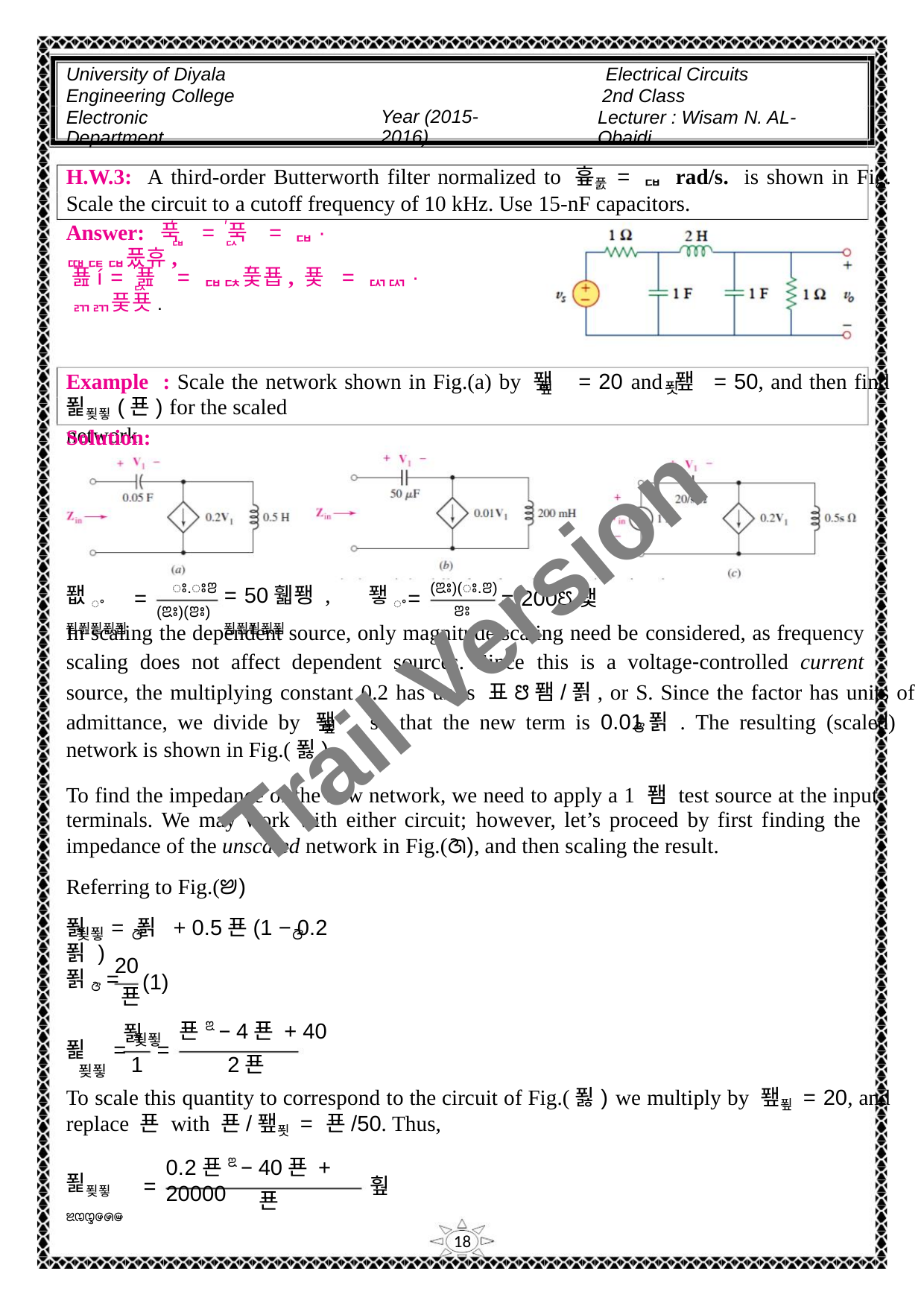

University of Diyala
Engineering College
Electronic Department
Electrical Circuits
2nd Class
Lecturer : Wisam N. AL-Obaidi
Year (2015-2016)
H.W.3: A third-order Butterworth filter normalized to 흎풄 = ퟏ rad/s. is shown in Fig.
Scale the circuit to a cutoff frequency of 10 kHz. Use 15-nF capacitors.
′
′
Answer: 푹 = 푹 = ퟏ ∙ ퟎퟔퟏ풌휴,
ퟏ
ퟐ
′
′
푪í = 푪 = ퟏퟓ풏푭, 푳 = ퟑퟑ ∙ ퟕퟕ풎푯.
ퟐ
Example : Scale the network shown in Fig.(a) by 퐾 = 20 and 퐾 = 50, and then find
푚
푓
푍푖푛(푠) for the scaled network.
Solution:
ꢁ.ꢁꢂ
(ꢃꢁ)(ꢁ.ꢂ)
ꢂꢁ
퐶ꢀ푐푎푙푒푑
=
= 50휇퐹 , 퐿ꢀ푐푎푙푒푑
=
= 200ꢄ퐻
Trail Version
Trail Version
Trail Version
Trail Version
Trail Version
Trail Version
Trail Version
Trail Version
Trail Version
Trail Version
Trail Version
Trail Version
Trail Version
(ꢃꢁ)(ꢂꢁ)
In scaling the dependent source, only magnitude scaling need be considered, as frequency
scaling does not affect dependent sources. Since this is a voltage‐controlled current
source, the multiplying constant 0.2 has units 표ꢅ퐴/푉, or S. Since the factor has units of
admittance, we divide by 퐾 , so that the new term is 0.01푉 . The resulting (scaled)
푚
ꢆ
network is shown in Fig.(푏).
To find the impedance of the new network, we need to apply a 1 퐴 test source at the input
terminals. We may work with either circuit; however, let’s proceed by first finding the
impedance of the unscaled network in Fig.(ꢇ), and then scaling the result.
Referring to Fig.(ꢈ)
푉 = 푉 + 0.5푠(1 − 0.2푉 )
푖푛
ꢆ
20
푠
ꢆ
푉ꢆ =
(1)
푠ꢃ − 4푠 + 40
푉
푖푛
푍 =
푖푛
=
1
2푠
To scale this quantity to correspond to the circuit of Fig.(푏) we multiply by 퐾푚 = 20, and
replace 푠 with 푠/퐾푓 = 푠/50. Thus,
0.2푠ꢃ − 40푠 + 20000
푍푖푛ꢉꢊꢋꢌꢍꢎ
=
훺
푠
18